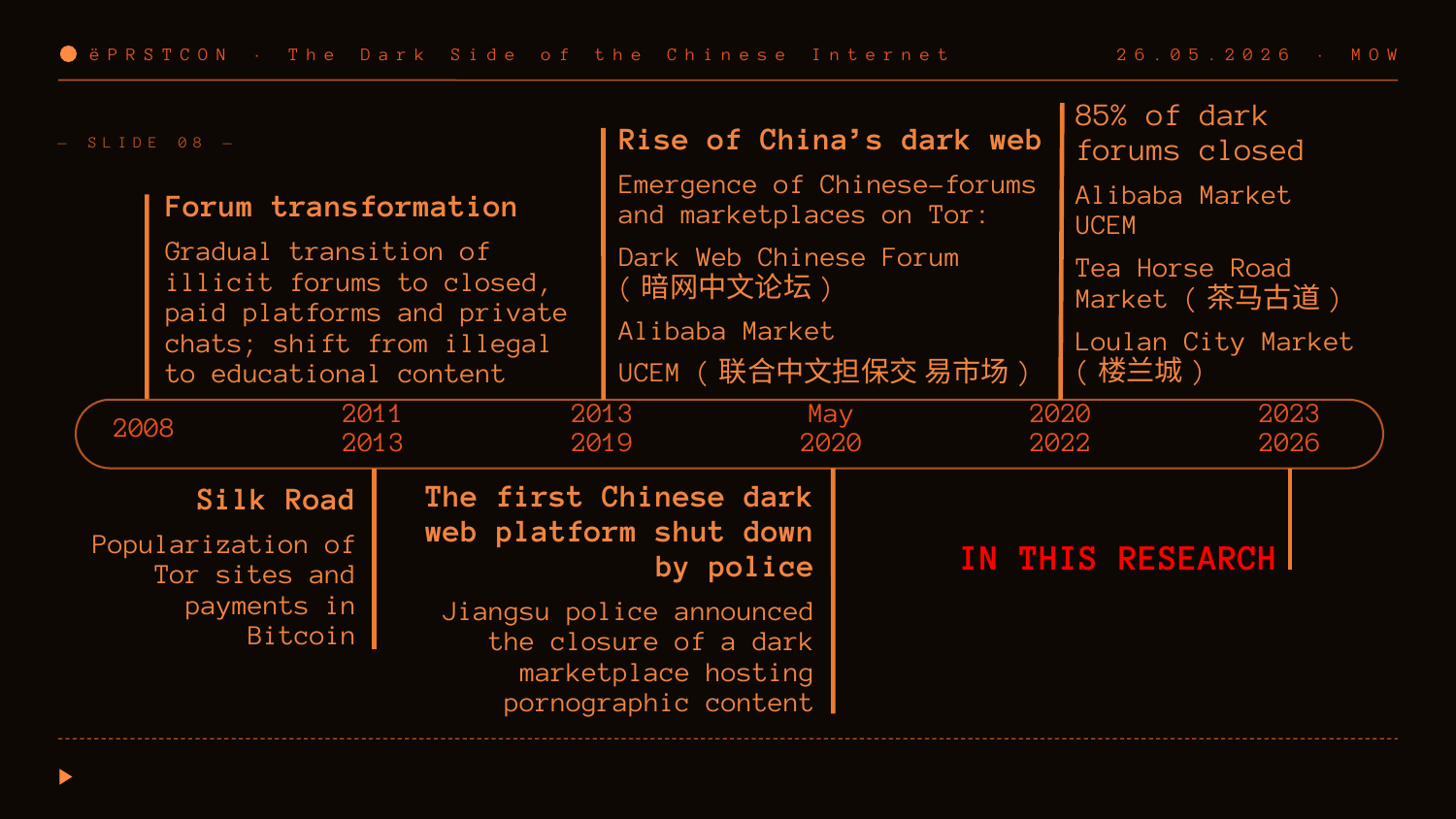

ёPRSTCON · The Dark Side of the Chinese Internet
26.05.2026 · MOW

85% of dark forums closed
Alibaba Market
UCEM
Tea Horse Road Market (茶马古道)
Loulan City Market (楼兰城)

Rise of China’s dark web
Emergence of Chinese-forums and marketplaces on Tor:
Dark Web Chinese Forum
(暗网中文论坛)
Alibaba Market
UCEM (联合中文担保交 易市场)
— SLIDE 08 —

Forum transformation
Gradual transition of illicit forums to closed, paid platforms and private chats; shift from illegal to educational content

| 2008 | 2011 2013 | 2013 2019 | May 2020 | 2020 2022 | 2023 2026 |
| --- | --- | --- | --- | --- | --- |

The first Chinese dark web platform shut down by police
Jiangsu police announced the closure of a dark marketplace hosting pornographic content
Silk Road
Popularization of Tor sites and payments in Bitcoin
IN THIS RESEARCH

▶